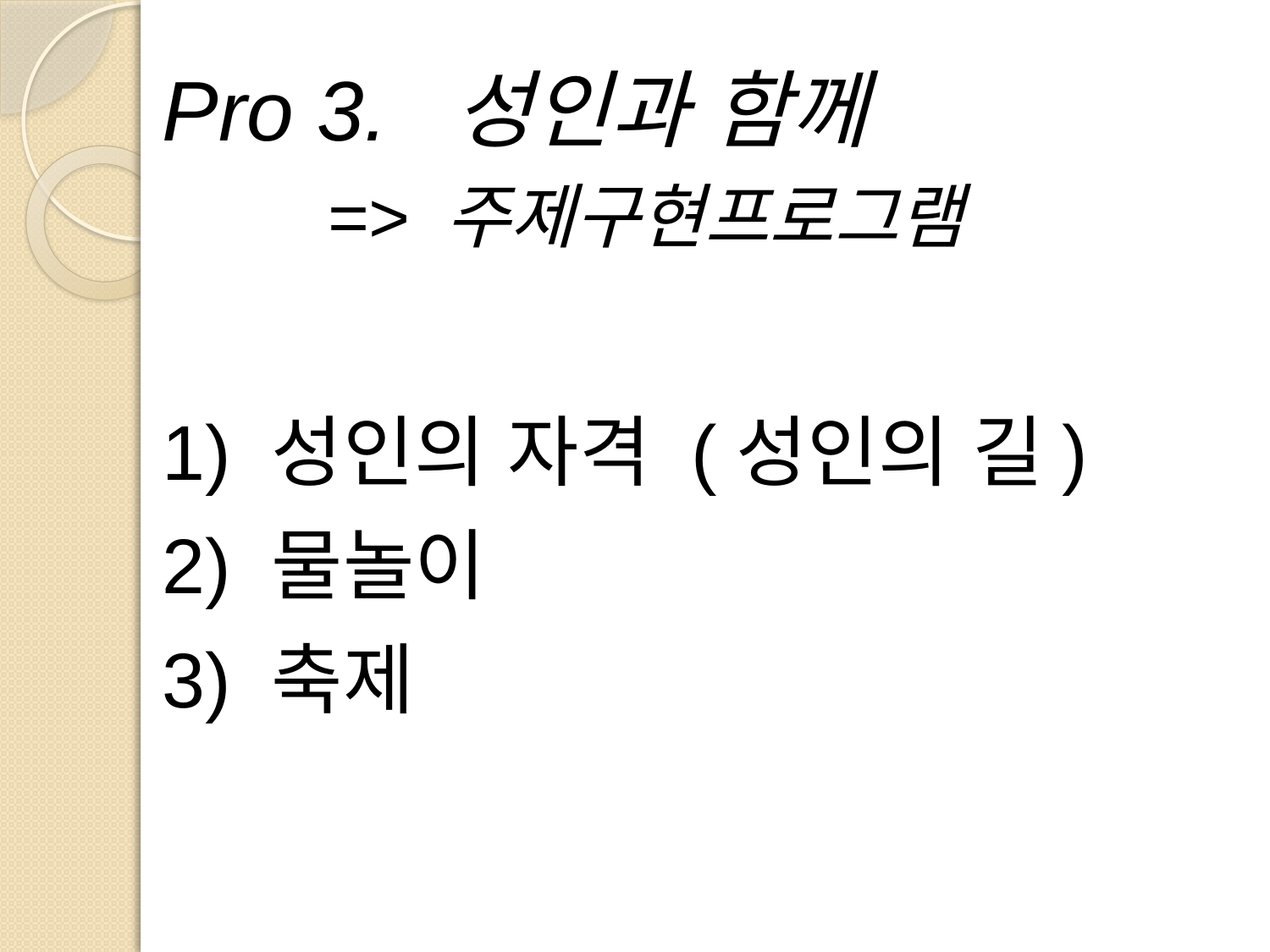

Pro 3.  성인과 함께
       => 주제구현프로그램
1) 성인의 자격 (성인의 길)

2) 물놀이

3) 축제